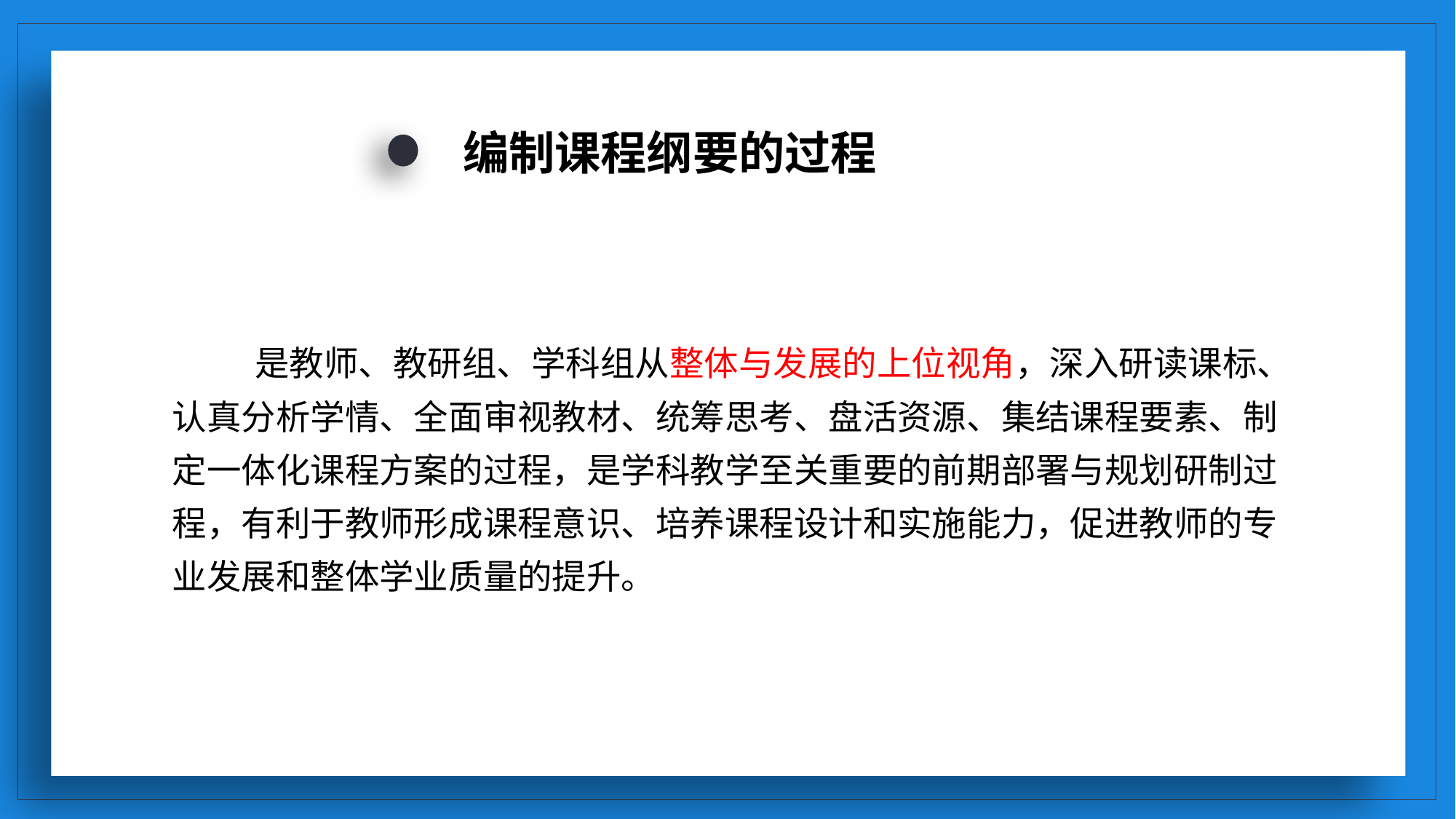

编制课程纲要的过程

        是教师、教研组、学科组从整体与发展的上位视角，深入研读课标、认真分析学情、全面审视教材、统筹思考、盘活资源、集结课程要素、制定一体化课程方案的过程，是学科教学至关重要的前期部署与规划研制过程，有利于教师形成课程意识、培养课程设计和实施能力，促进教师的专业发展和整体学业质量的提升。